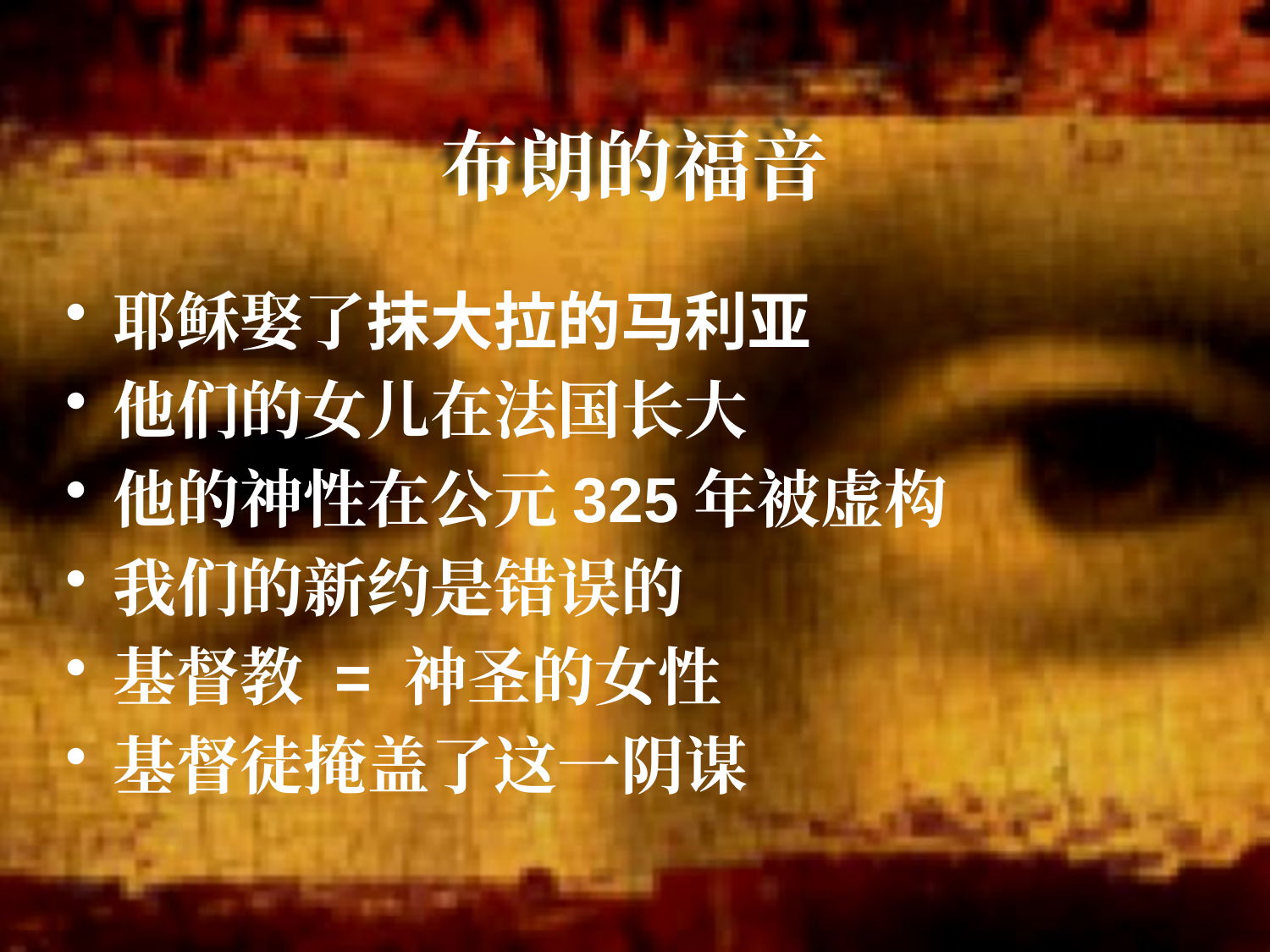

# 布朗的福音
耶稣娶了抹大拉的马利亚
他们的女儿在法国长大
他的神性在公元325年被虚构
我们的新约是错误的
基督教 = 神圣的女性
基督徒掩盖了这一阴谋